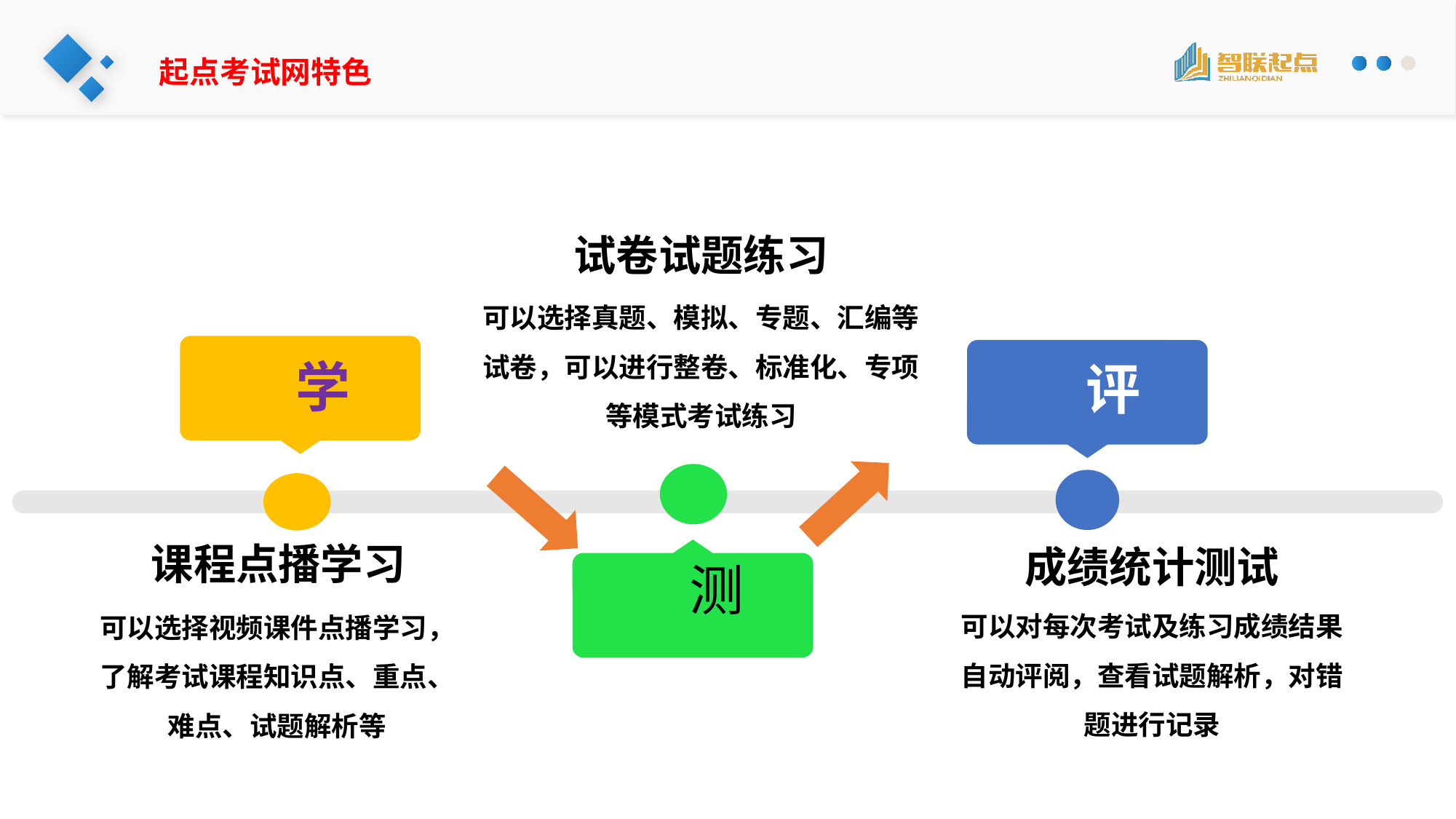

起点考试网特色
试卷试题练习
可以选择真题、模拟、专题、汇编等试卷，可以进行整卷、标准化、专项等模式考试练习

学

评

课程点播学习
可以选择视频课件点播学习，了解考试课程知识点、重点、难点、试题解析等
成绩统计测试
可以对每次考试及练习成绩结果自动评阅，查看试题解析，对错题进行记录

测